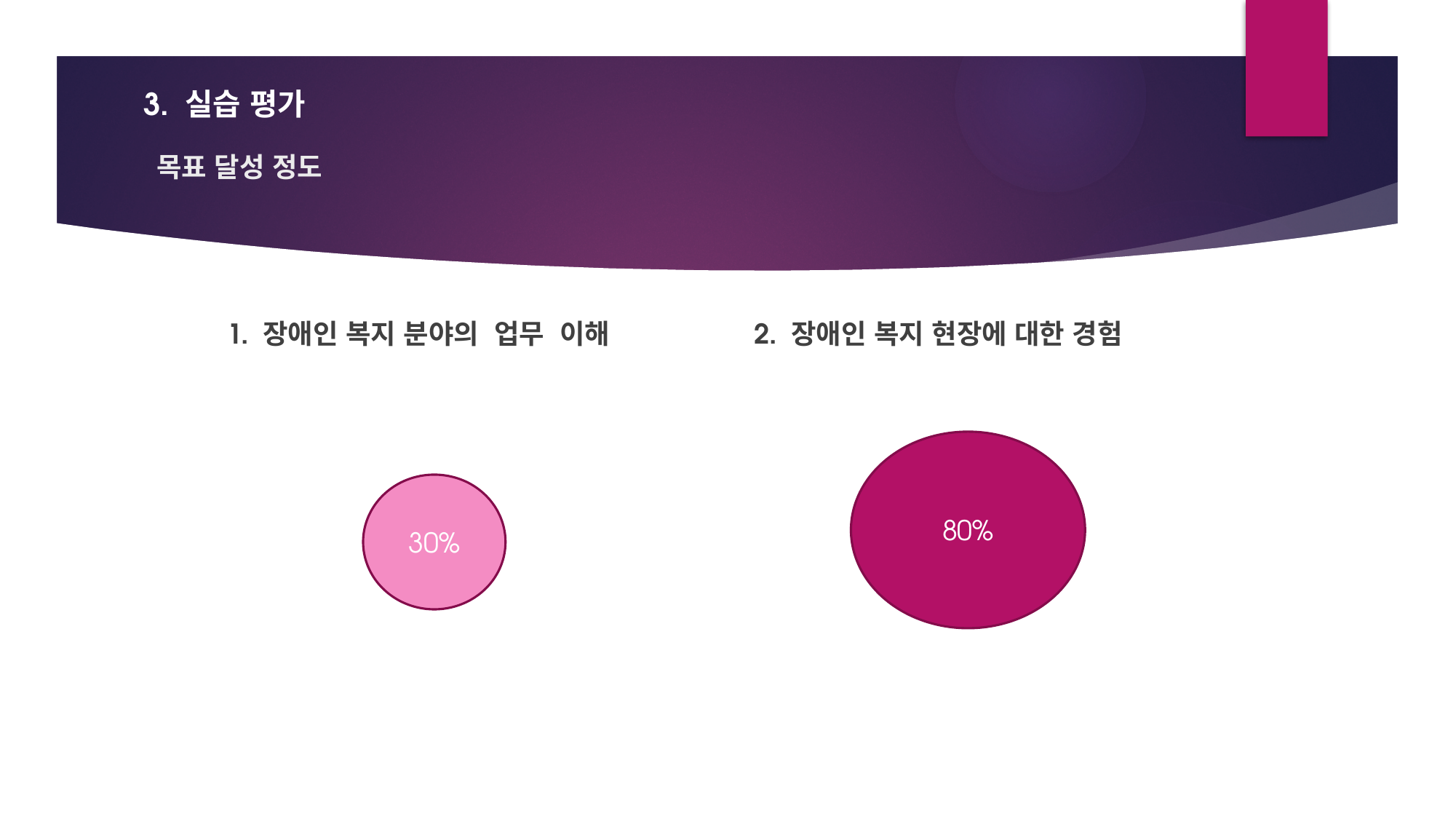

3. 실습 평가
# 목표 달성 정도
  1. 장애인 복지 분야의  업무  이해                  2. 장애인 복지 현장에 대한 경험

80%
30%